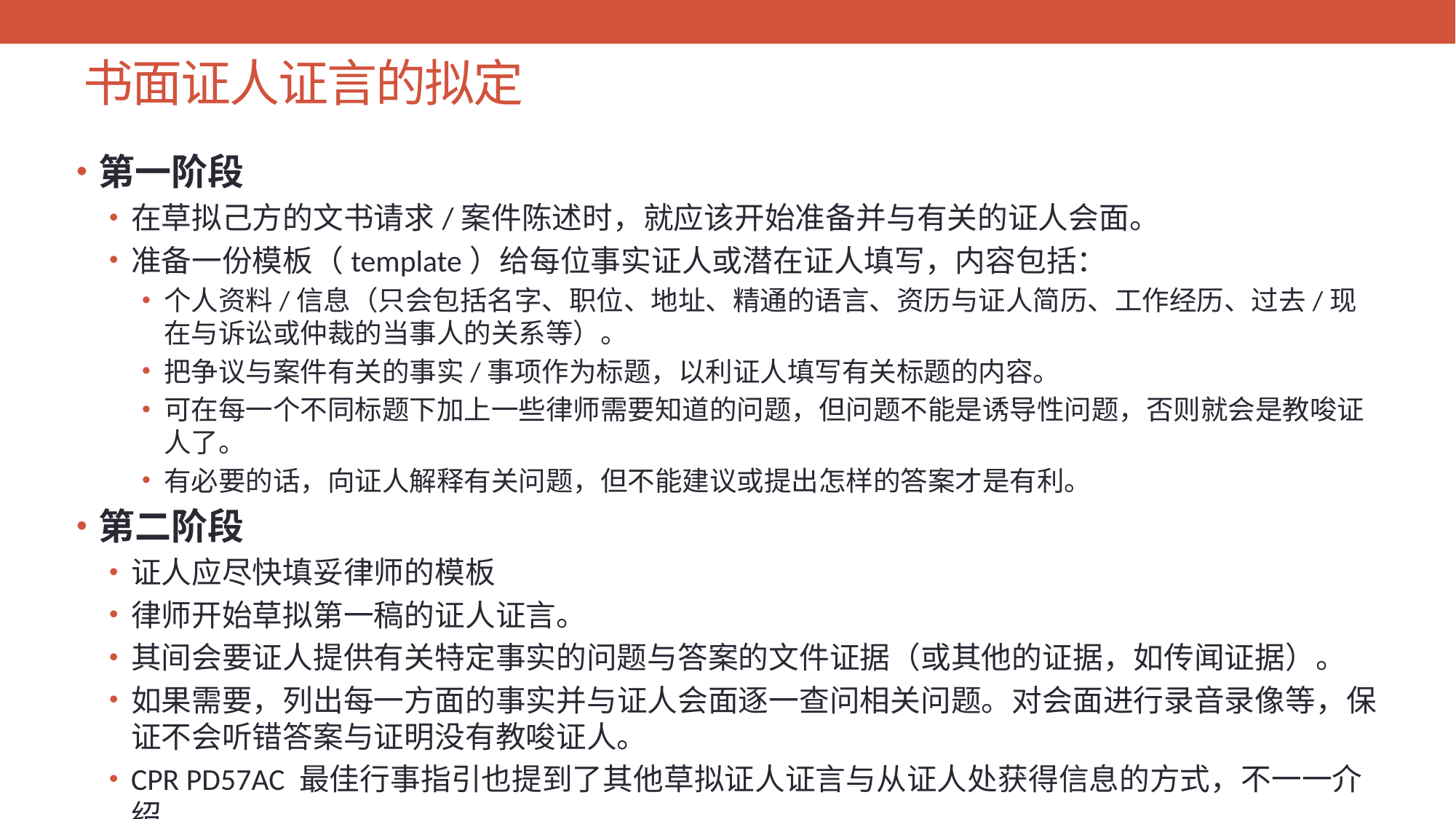

# 书面证人证言的拟定
第一阶段
在草拟己方的文书请求/案件陈述时，就应该开始准备并与有关的证人会面。
准备一份模板（template）给每位事实证人或潜在证人填写，内容包括：
个人资料/信息（只会包括名字、职位、地址、精通的语言、资历与证人简历、工作经历、过去/现在与诉讼或仲裁的当事人的关系等）。
把争议与案件有关的事实/事项作为标题，以利证人填写有关标题的内容。
可在每一个不同标题下加上一些律师需要知道的问题，但问题不能是诱导性问题，否则就会是教唆证人了。
有必要的话，向证人解释有关问题，但不能建议或提出怎样的答案才是有利。
第二阶段
证人应尽快填妥律师的模板
律师开始草拟第一稿的证人证言。
其间会要证人提供有关特定事实的问题与答案的文件证据（或其他的证据，如传闻证据）。
如果需要，列出每一方面的事实并与证人会面逐一查问相关问题。对会面进行录音录像等，保证不会听错答案与证明没有教唆证人。
CPR PD57AC 最佳行事指引也提到了其他草拟证人证言与从证人处获得信息的方式，不一一介绍。